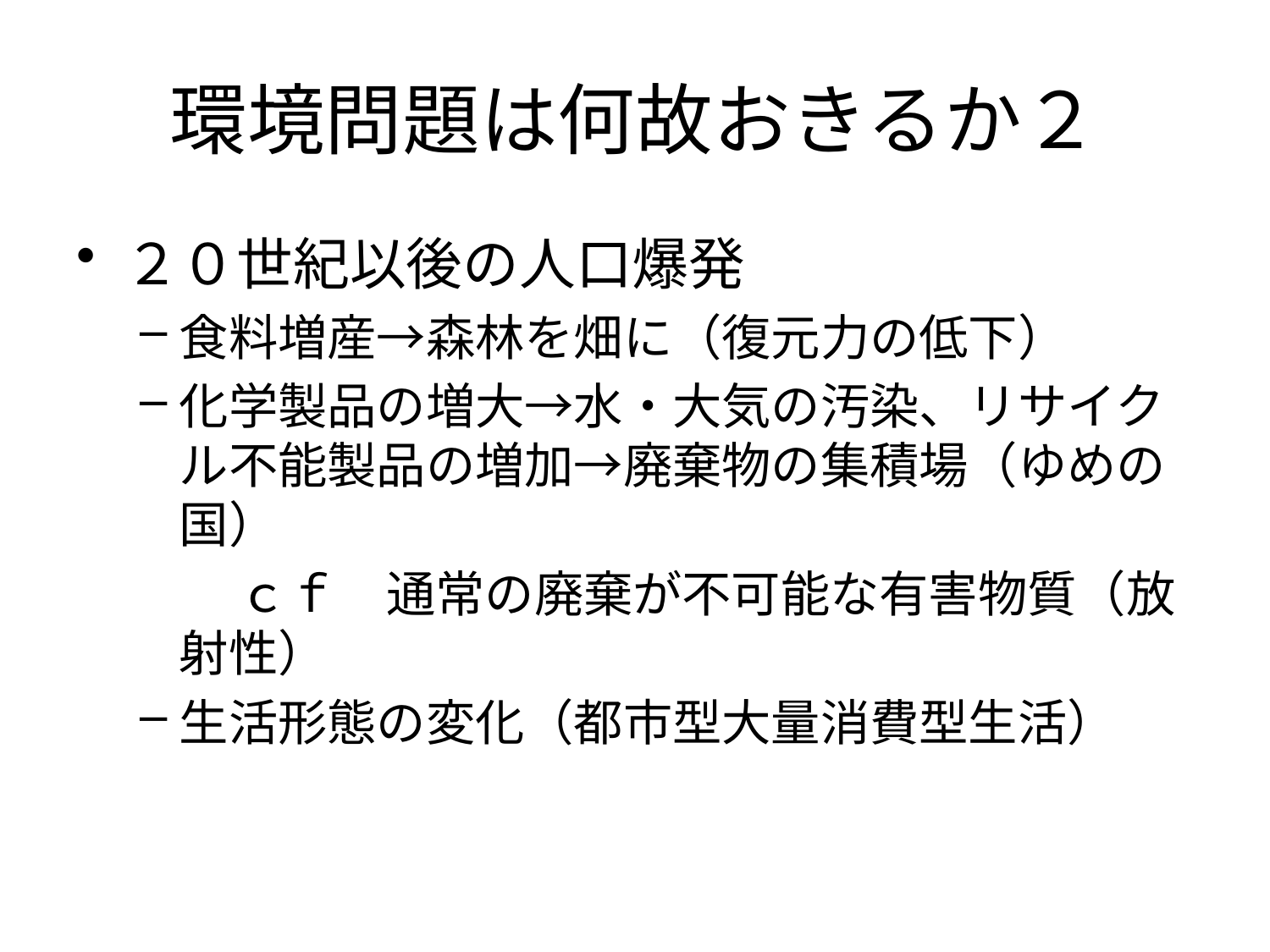

# 環境問題は何故おきるか２
２０世紀以後の人口爆発
食料増産→森林を畑に（復元力の低下）
化学製品の増大→水・大気の汚染、リサイクル不能製品の増加→廃棄物の集積場（ゆめの国）
　　ｃｆ　通常の廃棄が不可能な有害物質（放射性）
生活形態の変化（都市型大量消費型生活）